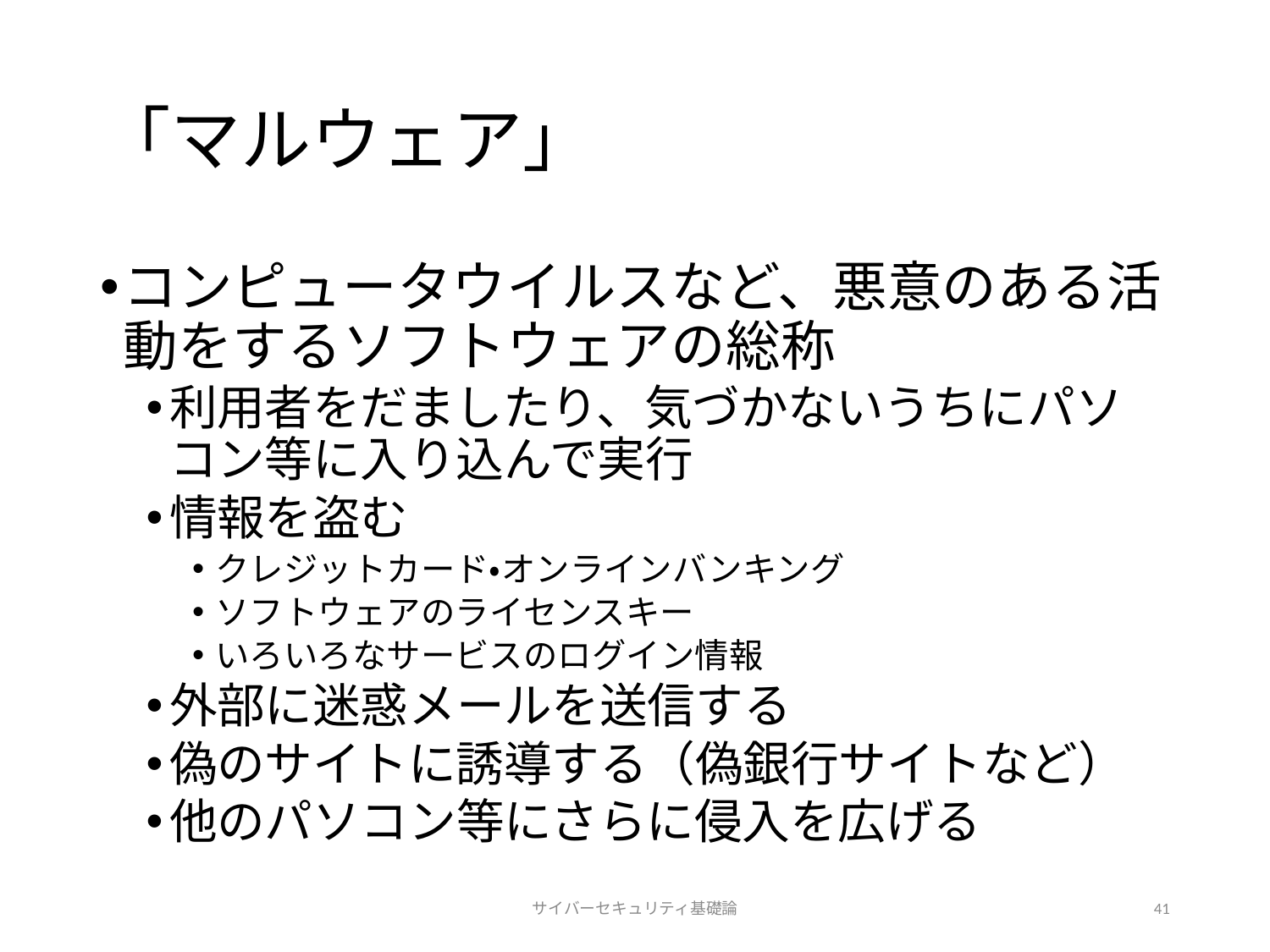

# 「マルウェア」
コンピュータウイルスなど、悪意のある活動をするソフトウェアの総称
利用者をだましたり、気づかないうちにパソコン等に入り込んで実行
情報を盗む
クレジットカード・オンラインバンキング
ソフトウェアのライセンスキー
いろいろなサービスのログイン情報
外部に迷惑メールを送信する
偽のサイトに誘導する（偽銀行サイトなど）
他のパソコン等にさらに侵入を広げる

サイバーセキュリティ基礎論
41